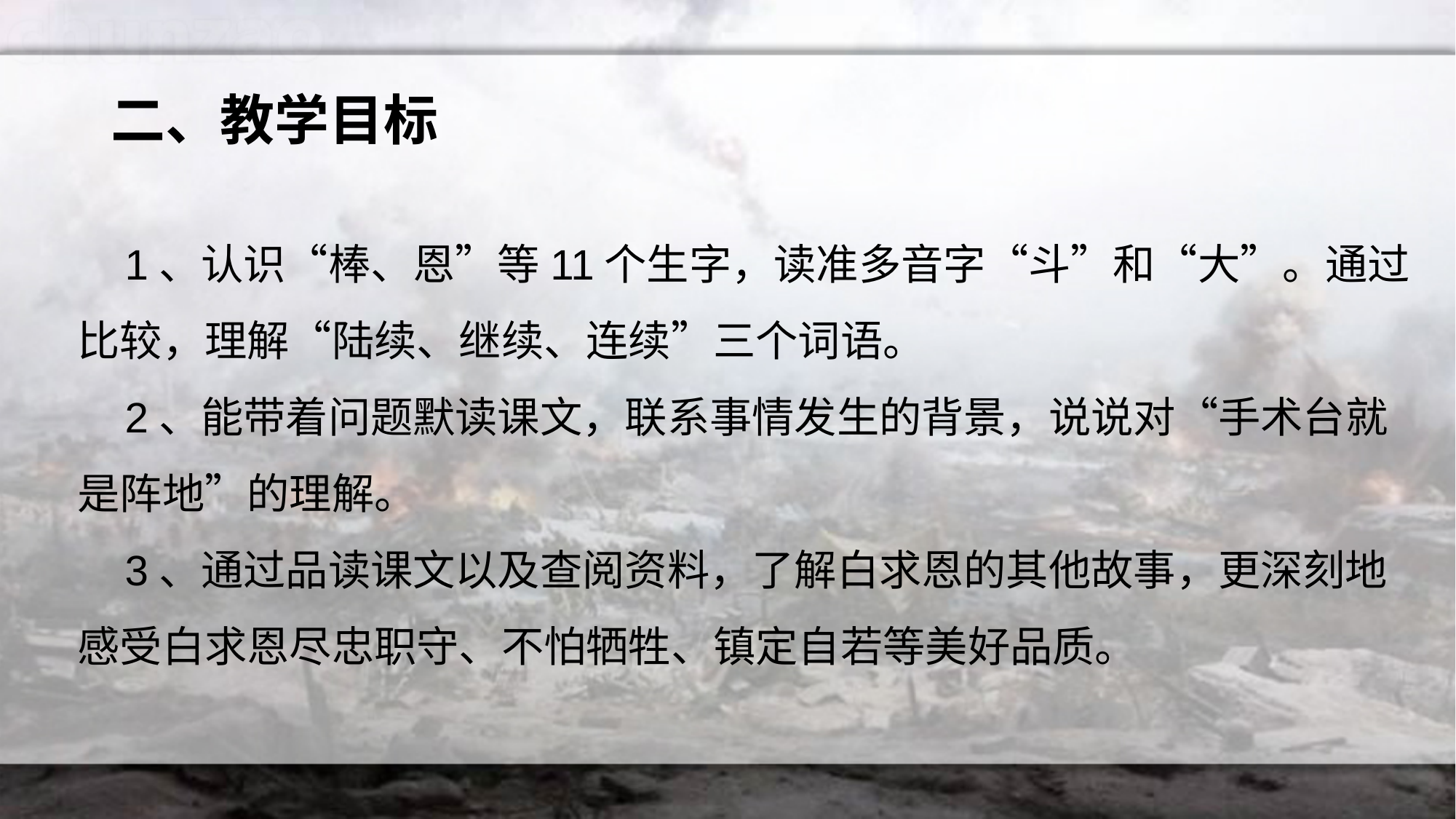

# 二、教学目标
    1、认识“棒、恩”等11个生字，读准多音字“斗”和“大”。通过比较，理解“陆续、继续、连续”三个词语。
    2、能带着问题默读课文，联系事情发生的背景，说说对“手术台就是阵地”的理解。
    3、通过品读课文以及查阅资料，了解白求恩的其他故事，更深刻地感受白求恩尽忠职守、不怕牺牲、镇定自若等美好品质。